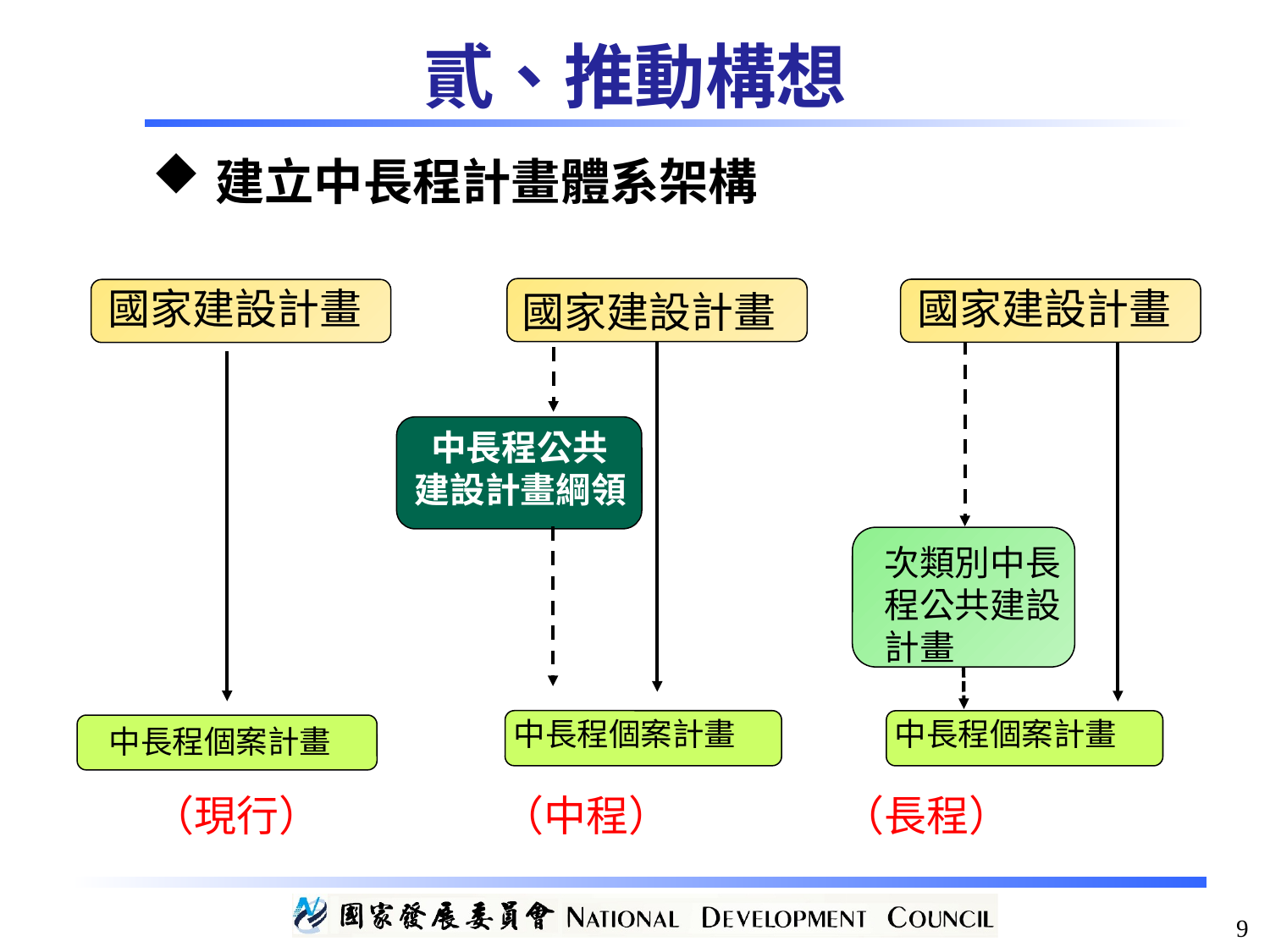

貳、推動構想
建立中長程計畫體系架構
國家建設計畫

次類別中長程公共建設計畫
中長程個案計畫

國家建設計畫

國家建設計畫

 中長程公共
建設計畫綱領
中長程個案計畫

中長程個案計畫
（現行）                   （中程）                  （長程）
9